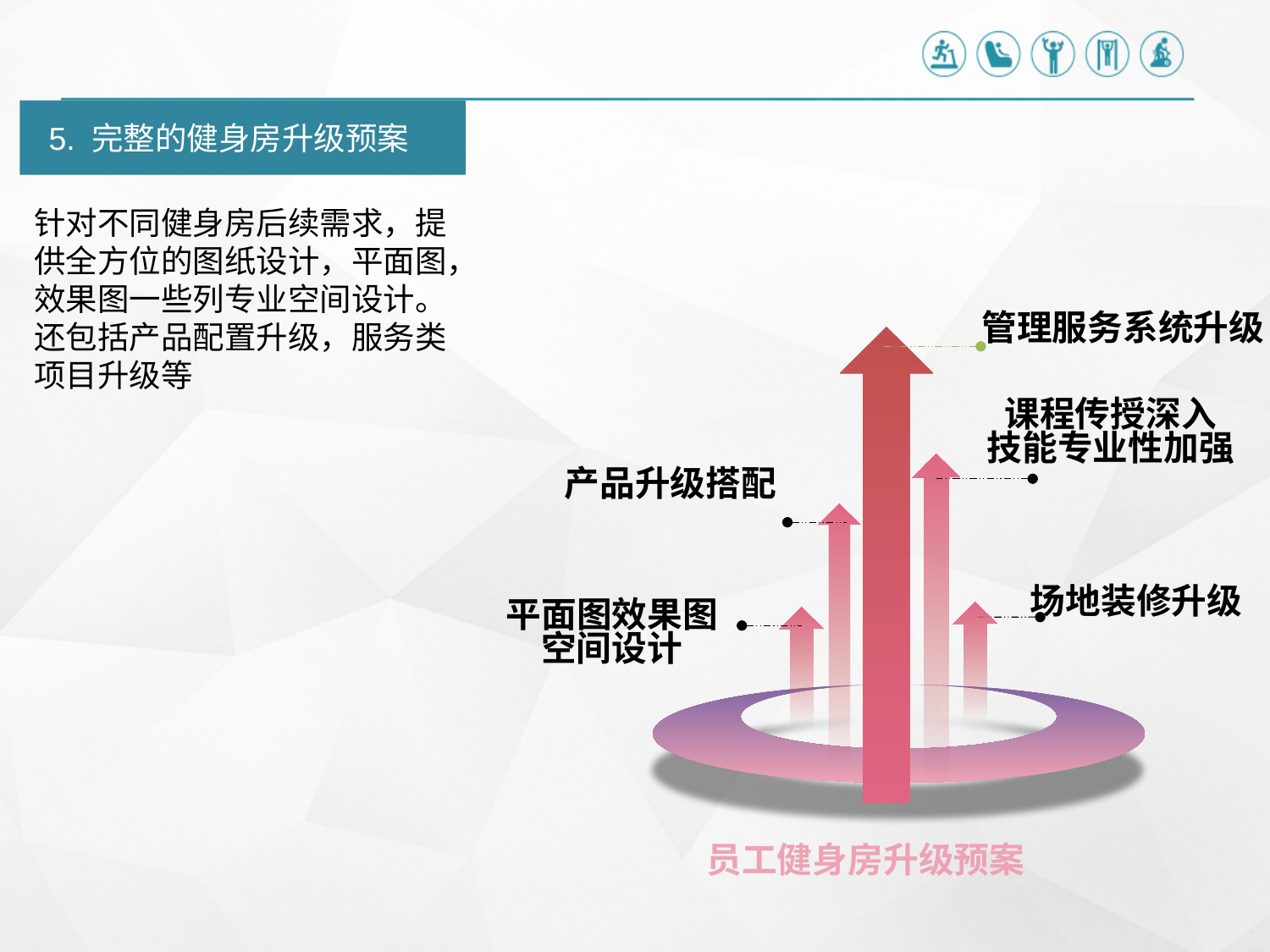

5. 完整的健身房升级预案
针对不同健身房后续需求，提供全方位的图纸设计，平面图，效果图一些列专业空间设计。
还包括产品配置升级，服务类项目升级等

管理服务系统升级

课程传授深入
技能专业性加强
产品升级搭配

场地装修升级

平面图效果图
空间设计
员工健身房升级预案